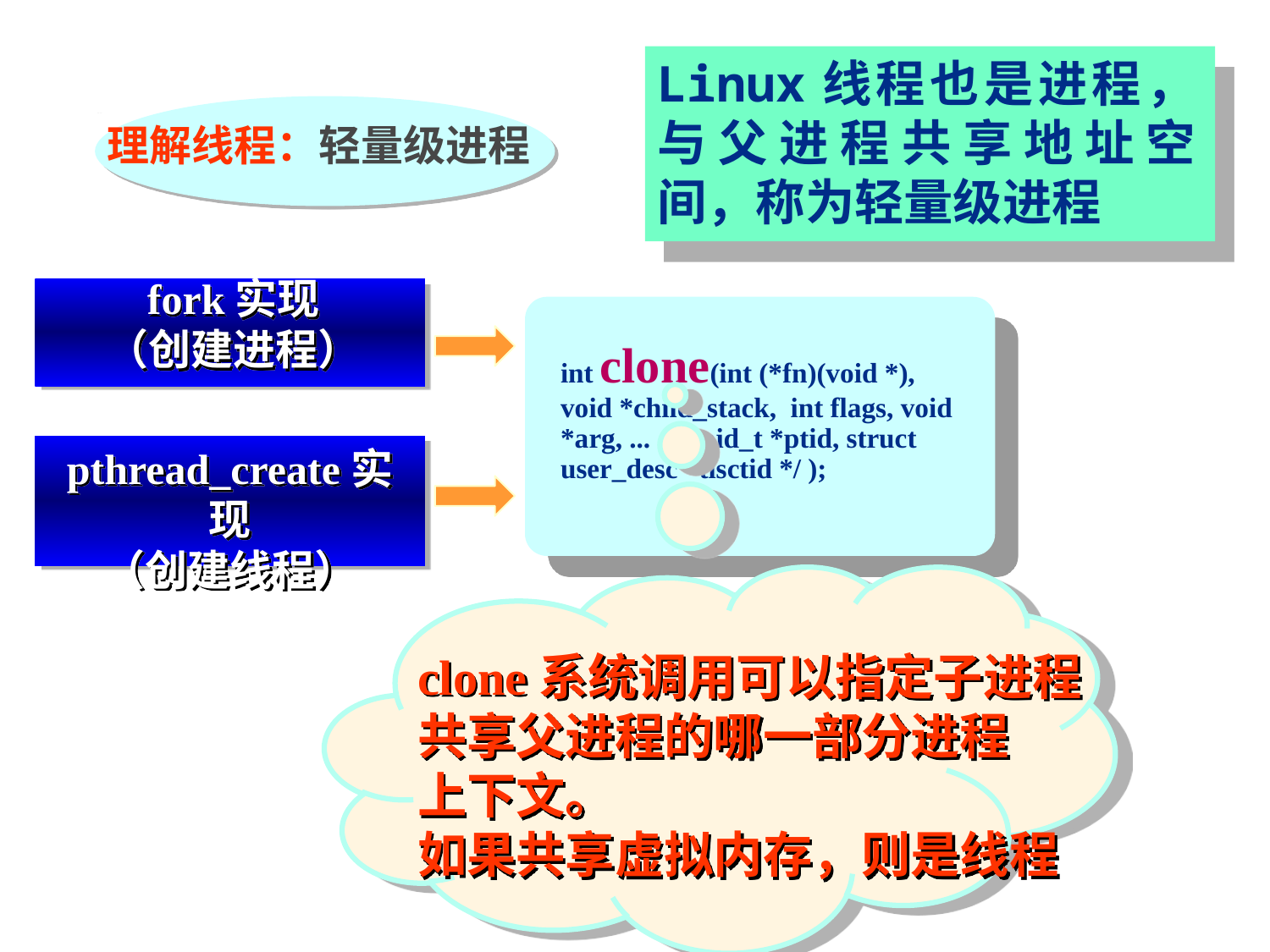

Linux线程也是进程，与父进程共享地址空间，称为轻量级进程

理解线程：轻量级进程
fork实现
（创建进程）

int clone(int (*fn)(void *), void *child_stack,  int flags, void *arg, ...   /* pid_t *ptid, struct user_desc *tlsctid */ );

pthread_create实现
（创建线程）

clone系统调用可以指定子进程
共享父进程的哪一部分进程
上下文。
如果共享虚拟内存，则是线程